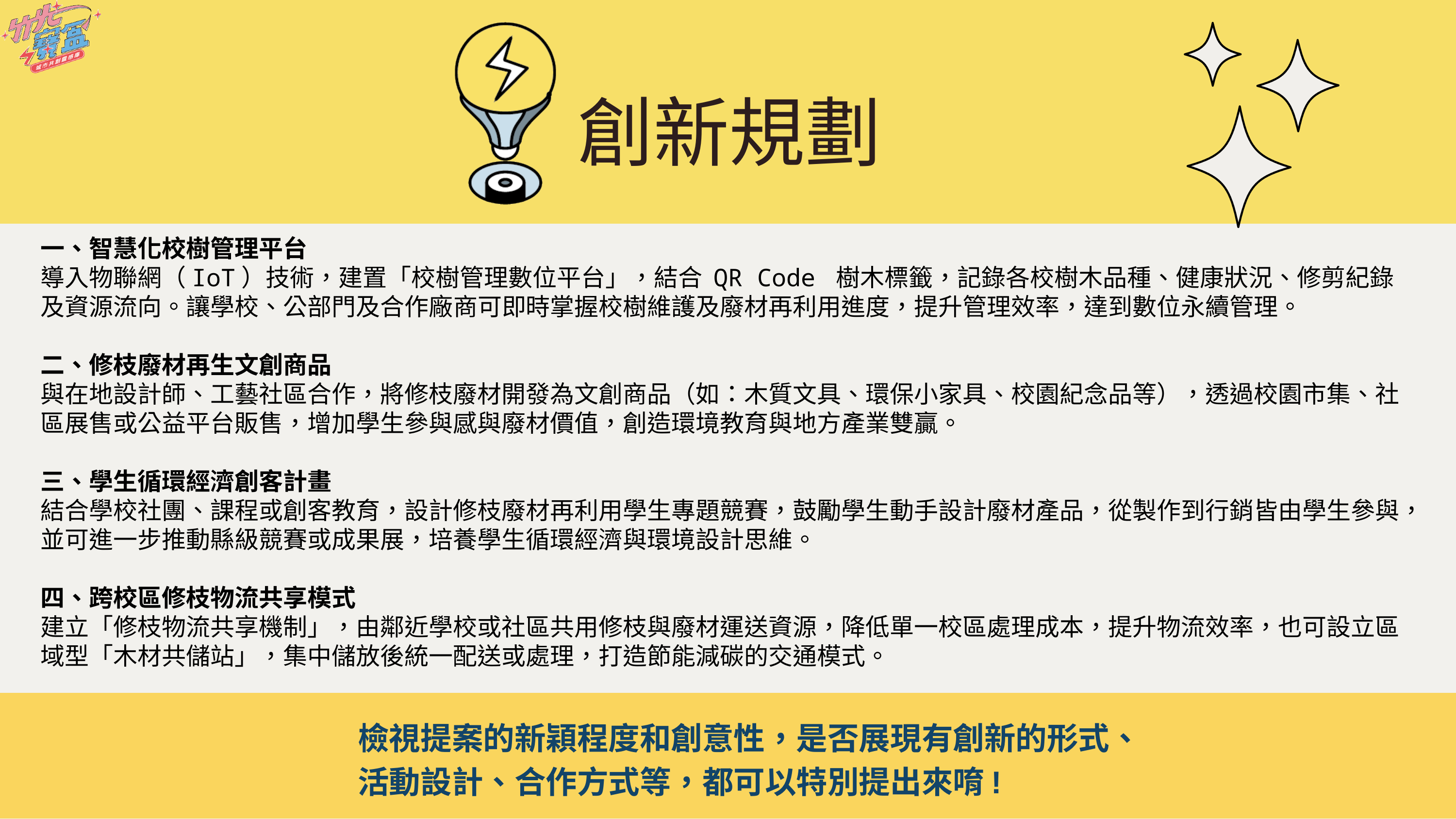

創新規劃
一、智慧化校樹管理平台
導入物聯網（IoT）技術，建置「校樹管理數位平台」，結合 QR Code 樹木標籤，記錄各校樹木品種、健康狀況、修剪紀錄及資源流向。讓學校、公部門及合作廠商可即時掌握校樹維護及廢材再利用進度，提升管理效率，達到數位永續管理。

二、修枝廢材再生文創商品
與在地設計師、工藝社區合作，將修枝廢材開發為文創商品（如：木質文具、環保小家具、校園紀念品等），透過校園市集、社區展售或公益平台販售，增加學生參與感與廢材價值，創造環境教育與地方產業雙贏。

三、學生循環經濟創客計畫
結合學校社團、課程或創客教育，設計修枝廢材再利用學生專題競賽，鼓勵學生動手設計廢材產品，從製作到行銷皆由學生參與，並可進一步推動縣級競賽或成果展，培養學生循環經濟與環境設計思維。

四、跨校區修枝物流共享模式
建立「修枝物流共享機制」，由鄰近學校或社區共用修枝與廢材運送資源，降低單一校區處理成本，提升物流效率，也可設立區域型「木材共儲站」，集中儲放後統一配送或處理，打造節能減碳的交通模式。

檢視提案的新穎程度和創意性，是否展現有創新的形式、活動設計、合作方式等，都可以特別提出來唷!